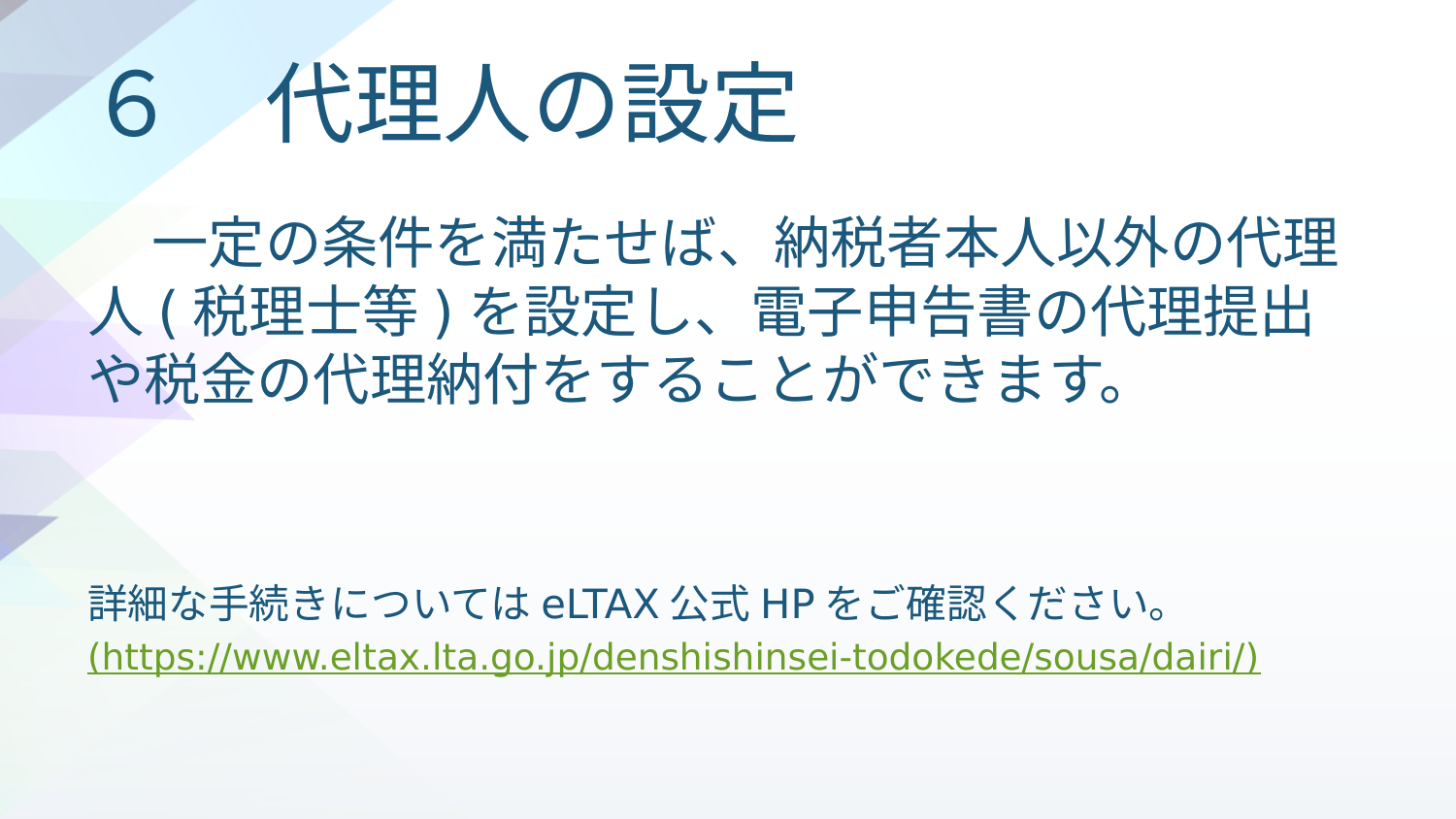

# ６　代理人の設定
　一定の条件を満たせば、納税者本人以外の代理人(税理士等)を設定し、電子申告書の代理提出や税金の代理納付をすることができます。

詳細な手続きについてはeLTAX公式HPをご確認ください。
(https://www.eltax.lta.go.jp/denshishinsei-todokede/sousa/dairi/)